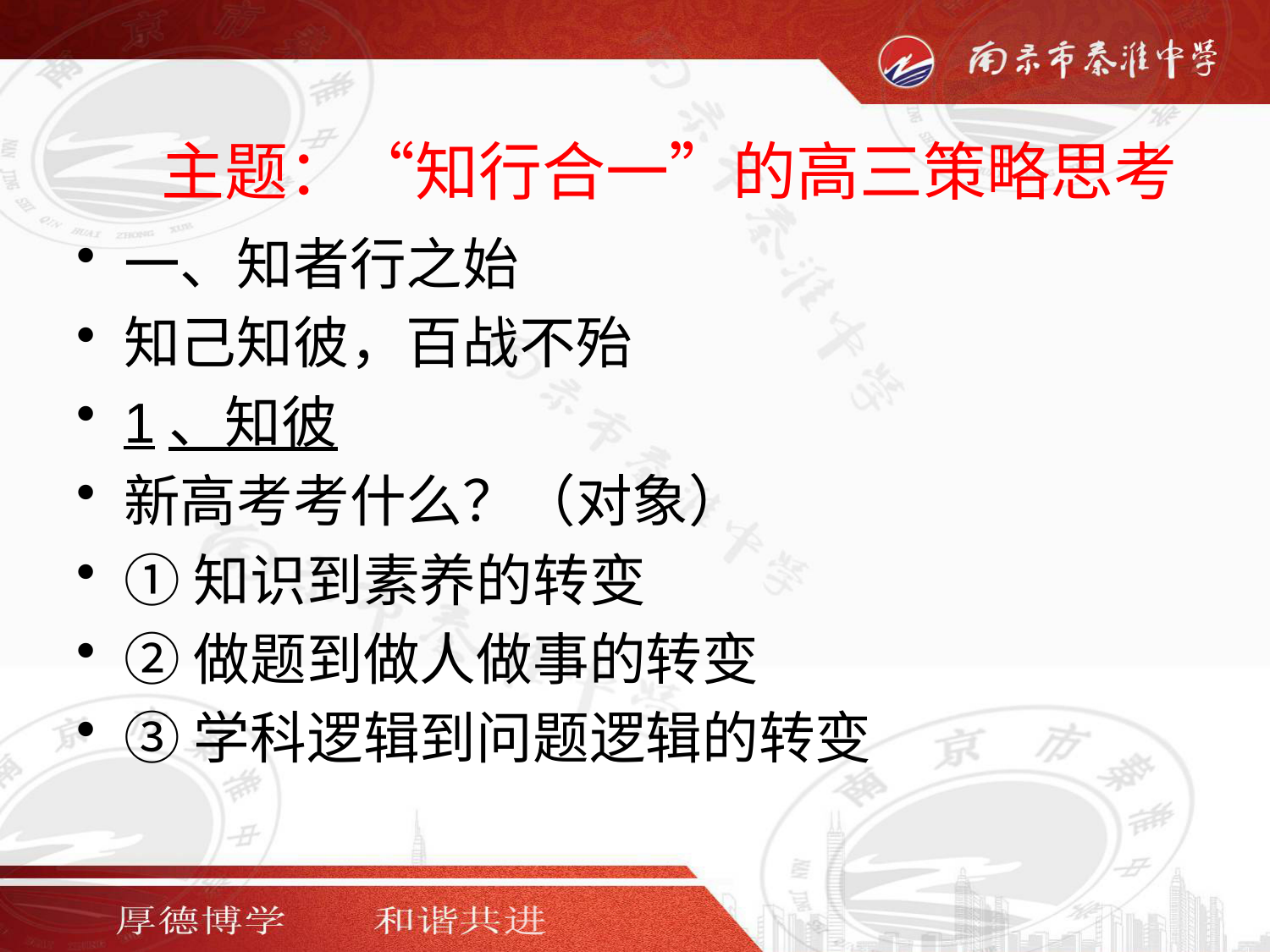

# 主题：“知行合一”的高三策略思考
一、知者行之始
知己知彼，百战不殆
1、知彼
新高考考什么？（对象）
①知识到素养的转变
②做题到做人做事的转变
③学科逻辑到问题逻辑的转变